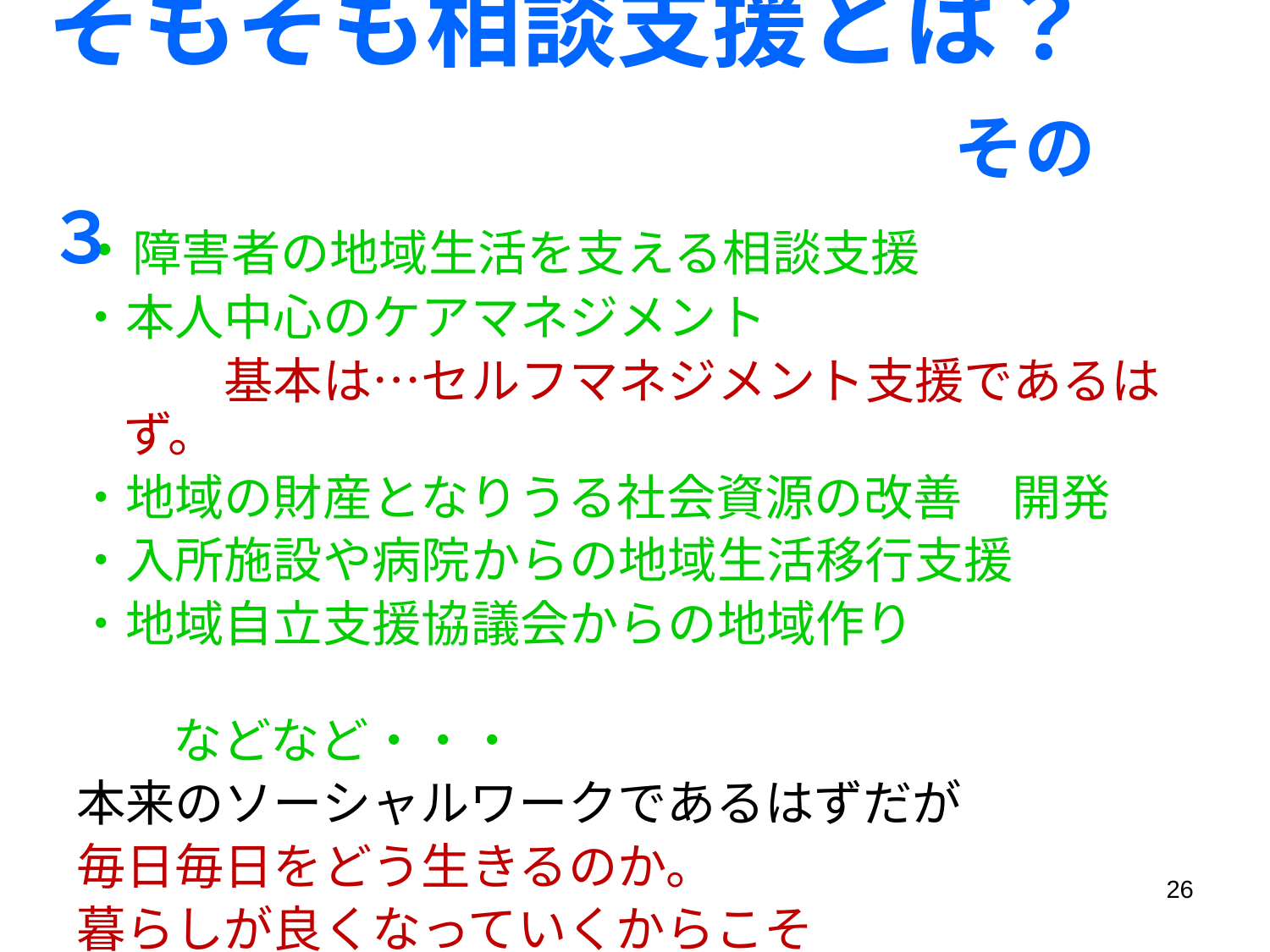

そもそも相談支援とは？
                                          その３
・障害者の地域生活を支える相談支援
・本人中心のケアマネジメント
　　　基本は…セルフマネジメント支援であるはず。
・地域の財産となりうる社会資源の改善　開発
・入所施設や病院からの地域生活移行支援
・地域自立支援協議会からの地域作り
　　　　　　　　　　　　　　　　　　　　　　　などなど・・・
本来のソーシャルワークであるはずだが
毎日毎日をどう生きるのか。
暮らしが良くなっていくからこそ
　　　　　　　　　　　　　　　夢が語れるのでは？
26